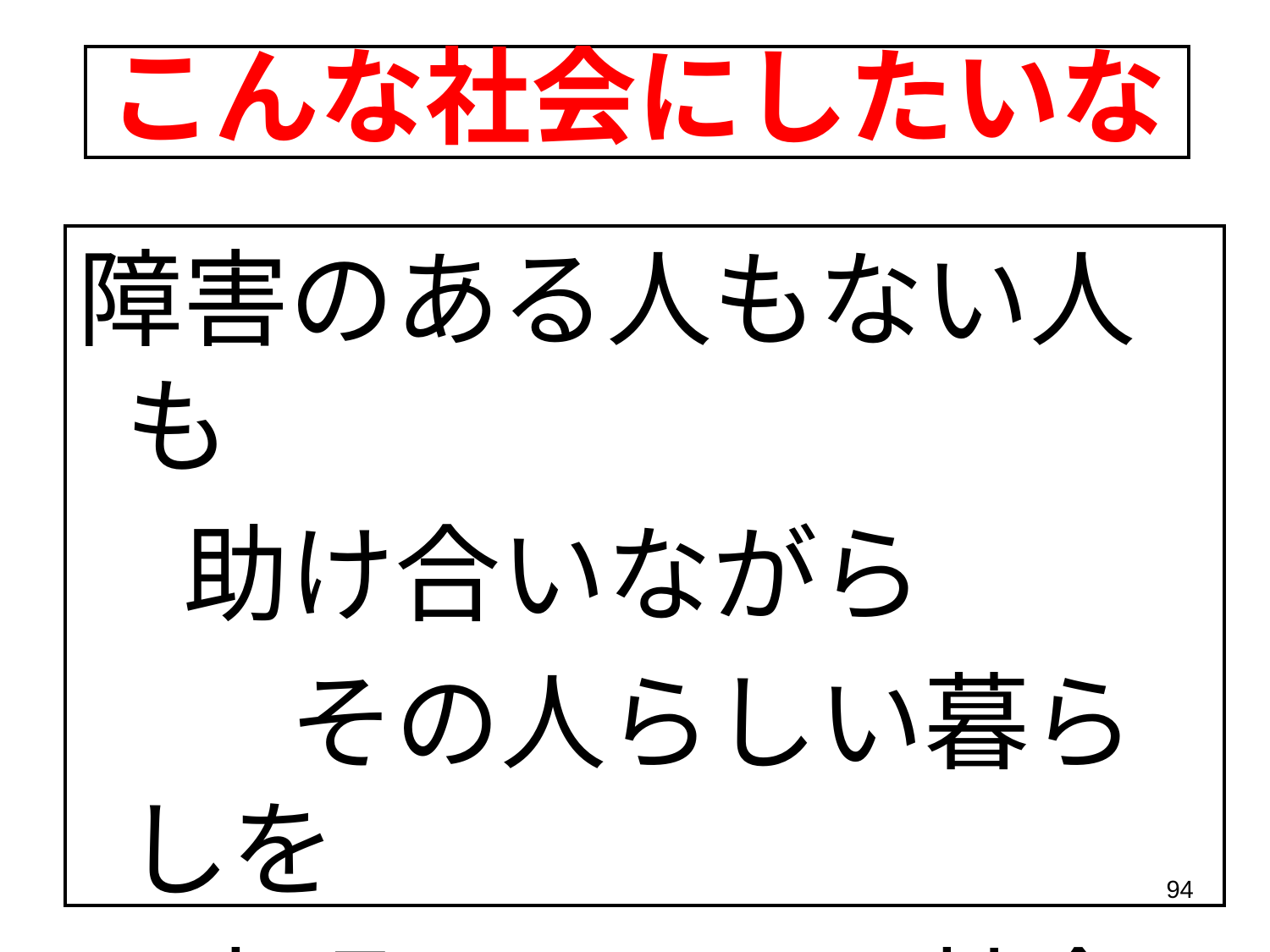

# こんな社会にしたいな
障害のある人もない人も
　助け合いながら
　　その人らしい暮らしを
　実現していける社会に
94